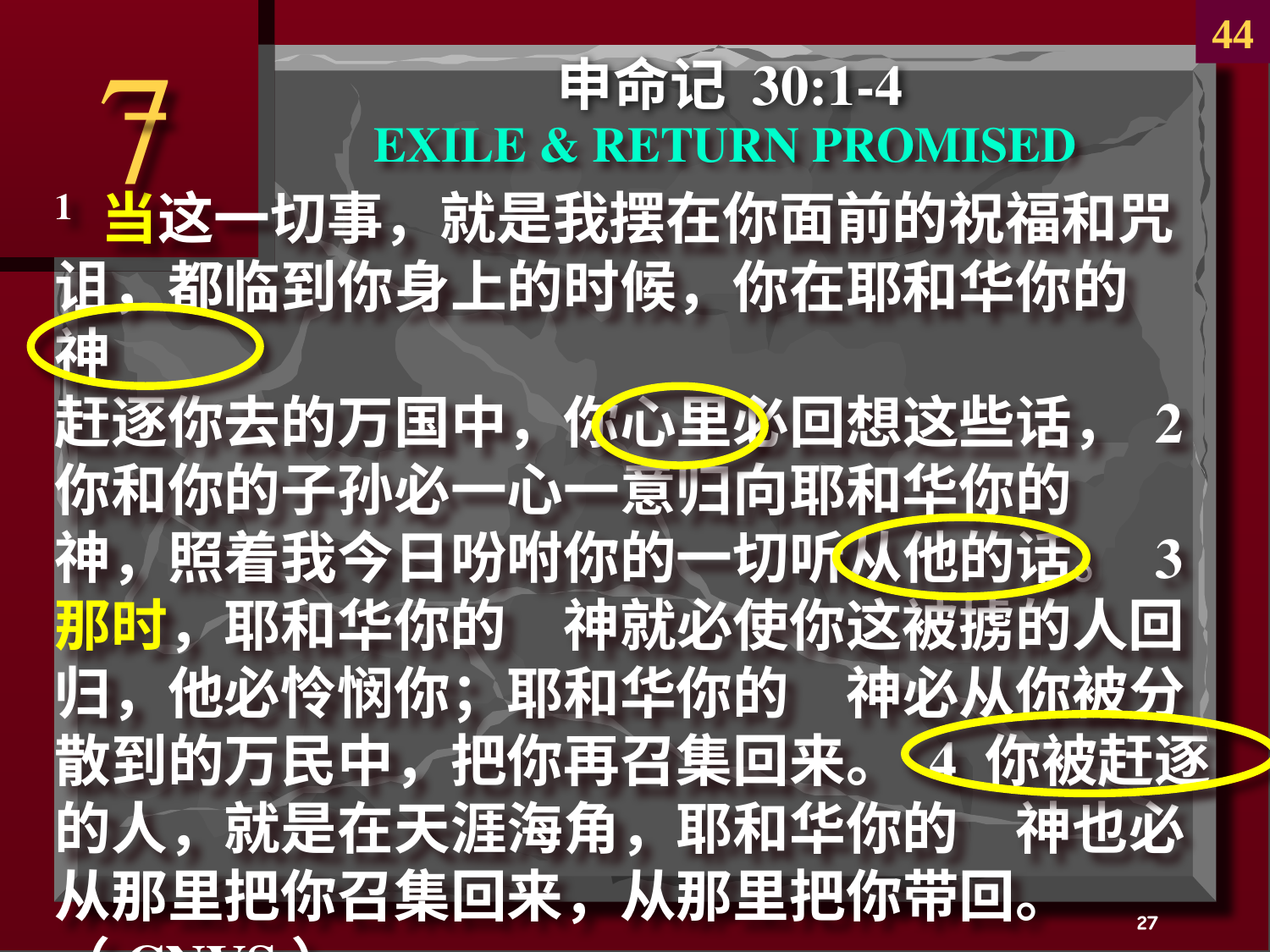

44

7
申命记 30:1-4

EXILE & RETURN PROMISED
1 当这一切事，就是我摆在你面前的祝福和咒
诅，都临到你身上的时候，你在耶和华你的　神
赶逐你去的万国中，你心里必回想这些话， 2 你和你的子孙必一心一意归向耶和华你的　神，照着我今日吩咐你的一切听从他的话。 3 那时，耶和华你的　神就必使你这被掳的人回归，他必怜悯你；耶和华你的　神必从你被分散到的万民中，把你再召集回来。 4 你被赶逐的人，就是在天涯海角，耶和华你的　神也必从那里把你召集回来，从那里把你带回。（CNVS）

27